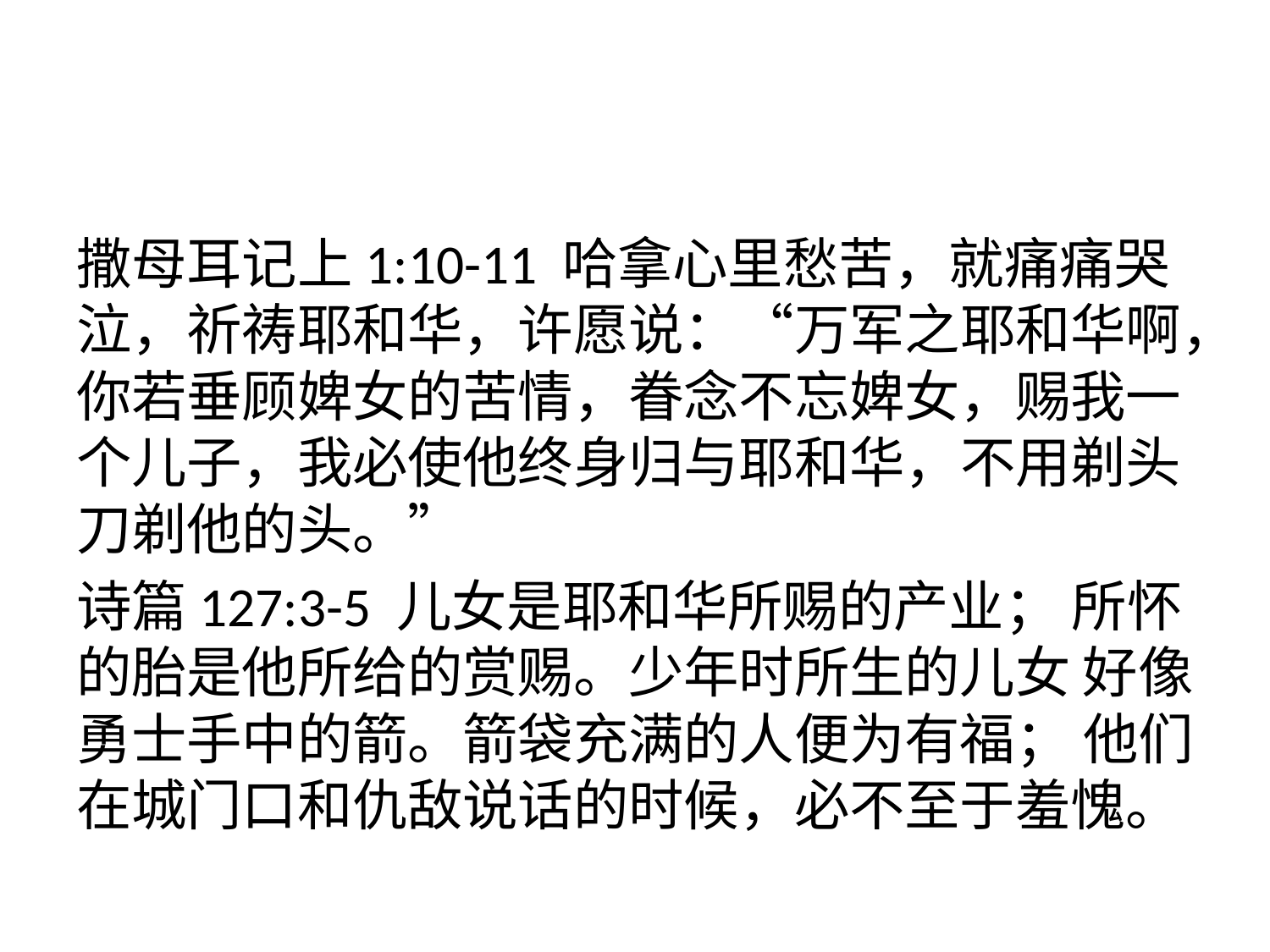

#
撒母耳记上1:10-11 哈拿心里愁苦，就痛痛哭泣，祈祷耶和华，许愿说：“万军之耶和华啊，你若垂顾婢女的苦情，眷念不忘婢女，赐我一个儿子，我必使他终身归与耶和华，不用剃头刀剃他的头。”
诗篇127:3-5 儿女是耶和华所赐的产业； 所怀的胎是他所给的赏赐。少年时所生的儿女 好像勇士手中的箭。箭袋充满的人便为有福； 他们在城门口和仇敌说话的时候，必不至于羞愧。